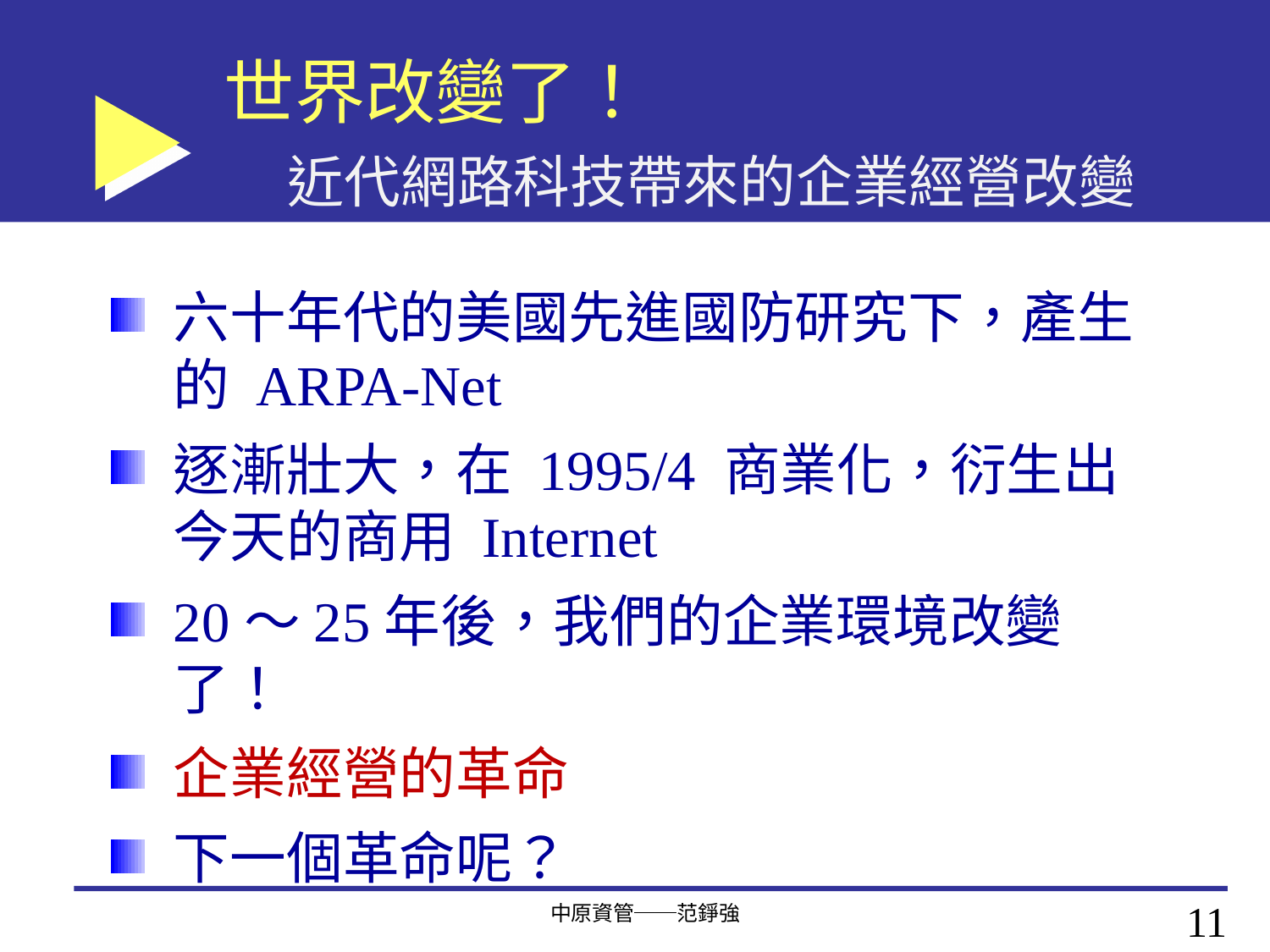

# 世界改變了！ 近代網路科技帶來的企業經營改變
六十年代的美國先進國防研究下，產生的 ARPA-Net
逐漸壯大，在 1995/4 商業化，衍生出今天的商用 Internet
20～25年後，我們的企業環境改變了！
企業經營的革命
下一個革命呢？
11